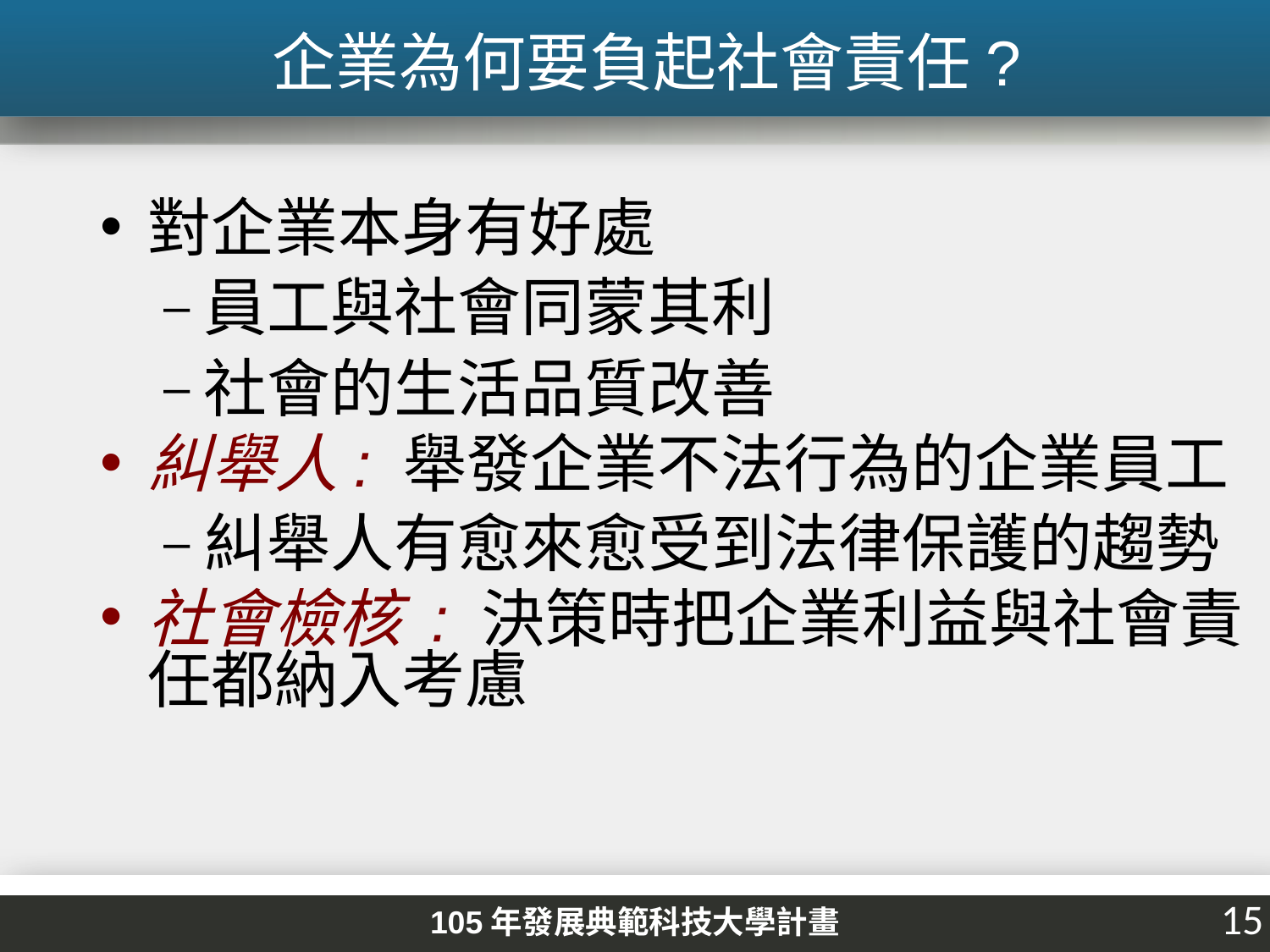

# 企業為何要負起社會責任?
對企業本身有好處
員工與社會同蒙其利
社會的生活品質改善
糾舉人: 舉發企業不法行為的企業員工
糾舉人有愈來愈受到法律保護的趨勢
社會檢核 : 決策時把企業利益與社會責任都納入考慮